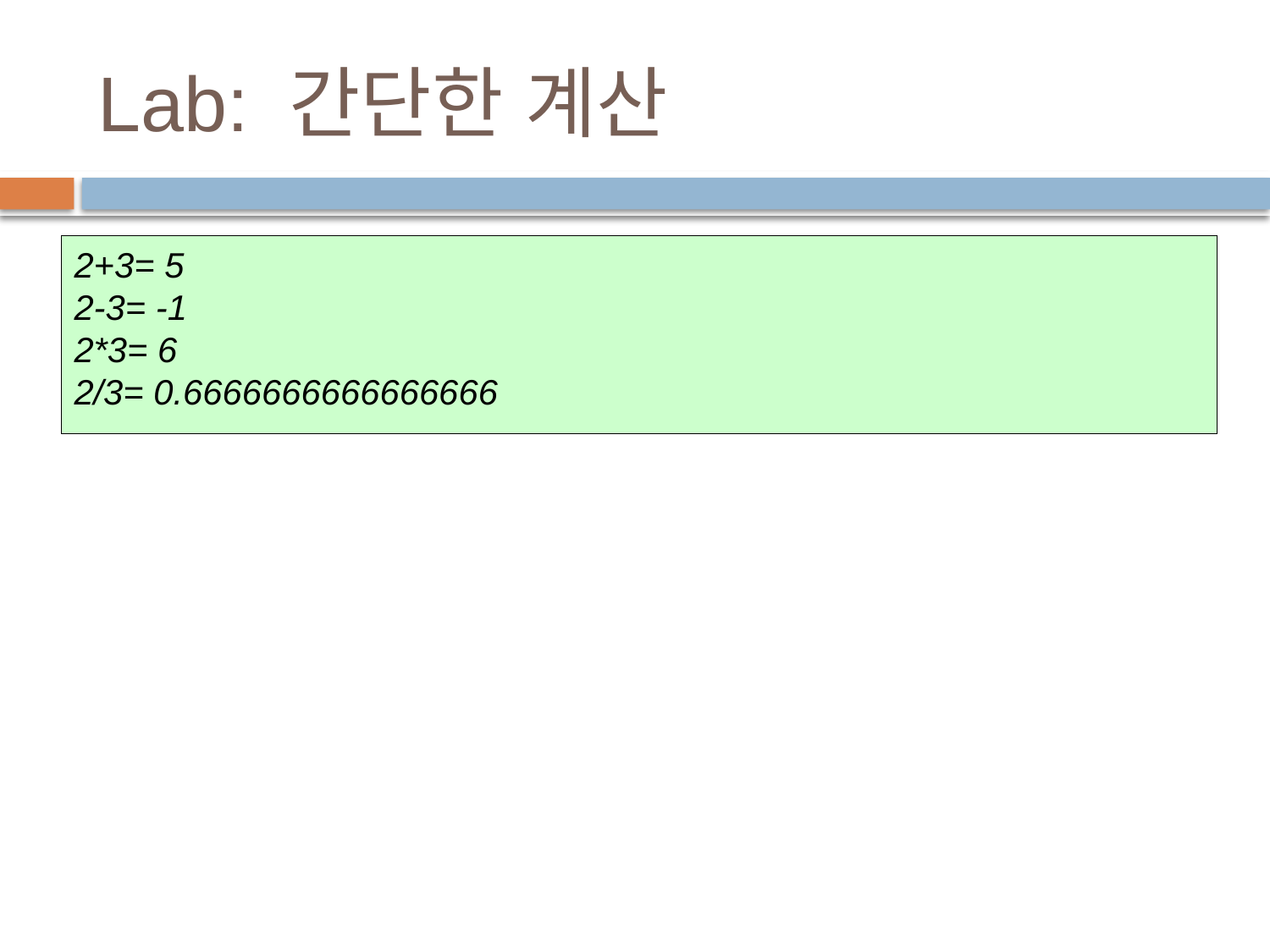

# Lab: 간단한 계산
2+3= 5
2-3= -1
2*3= 6
2/3= 0.6666666666666666